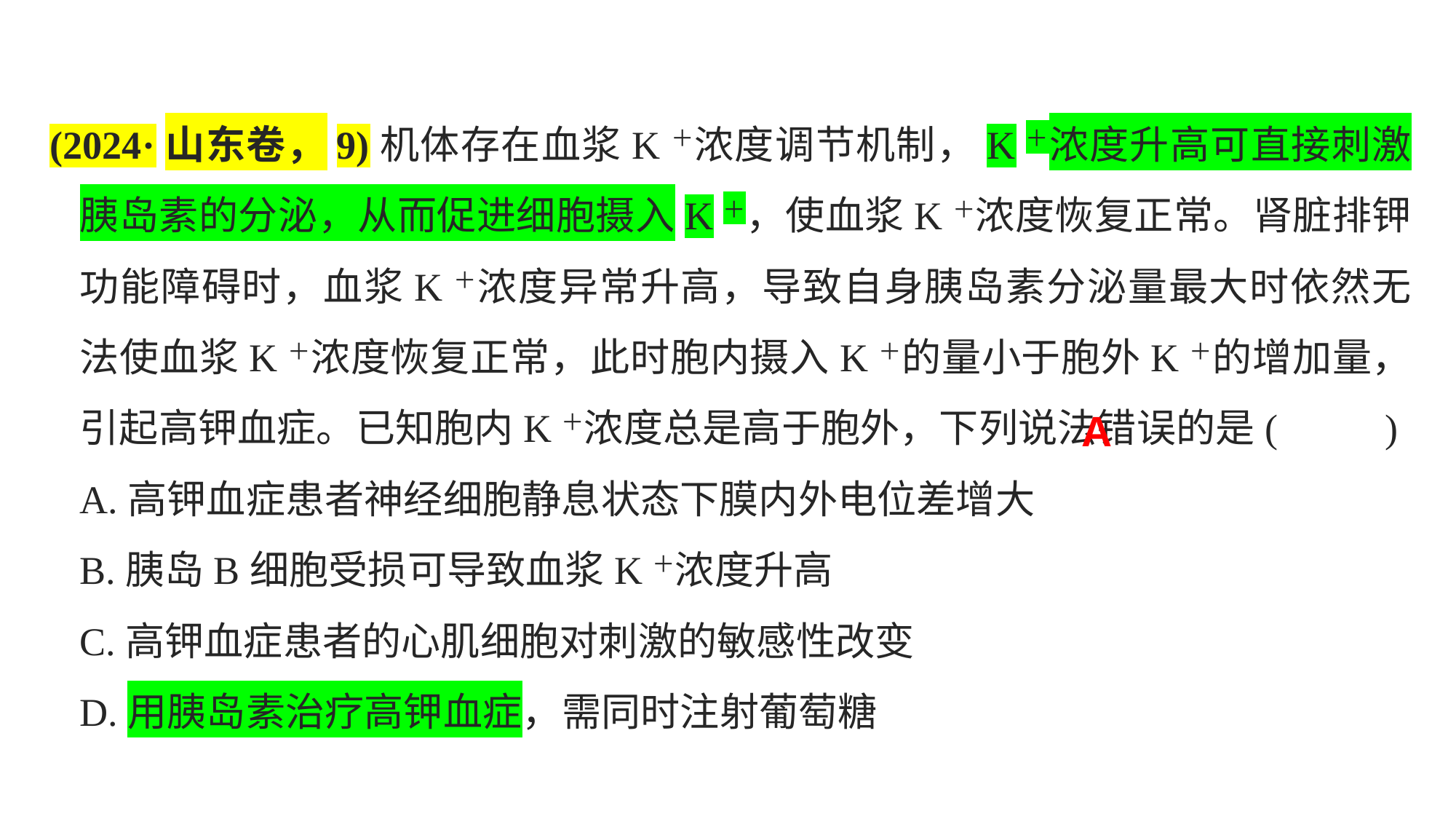

(2024·山东卷，9)机体存在血浆K＋浓度调节机制，K＋浓度升高可直接刺激胰岛素的分泌，从而促进细胞摄入K＋，使血浆K＋浓度恢复正常。肾脏排钾功能障碍时，血浆K＋浓度异常升高，导致自身胰岛素分泌量最大时依然无法使血浆K＋浓度恢复正常，此时胞内摄入K＋的量小于胞外K＋的增加量，引起高钾血症。已知胞内K＋浓度总是高于胞外，下列说法错误的是(     　)
A.高钾血症患者神经细胞静息状态下膜内外电位差增大
B.胰岛B细胞受损可导致血浆K＋浓度升高
C.高钾血症患者的心肌细胞对刺激的敏感性改变
D.用胰岛素治疗高钾血症，需同时注射葡萄糖
A